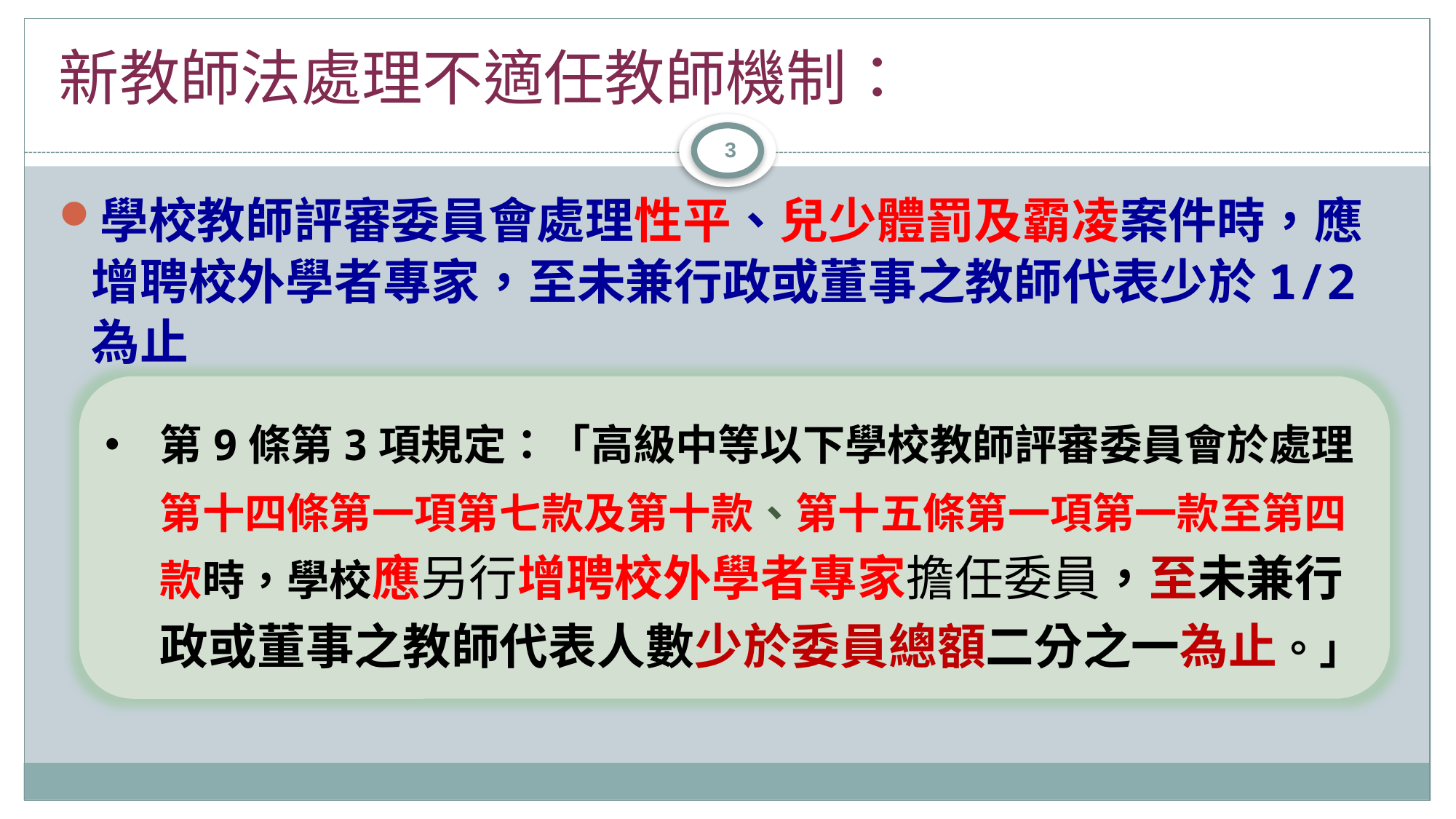

# 新教師法處理不適任教師機制：
3
學校教師評審委員會處理性平、兒少體罰及霸凌案件時，應增聘校外學者專家，至未兼行政或董事之教師代表少於1/2為止
第9條第3項規定：「高級中等以下學校教師評審委員會於處理第十四條第一項第七款及第十款、第十五條第一項第一款至第四款時，學校應另行增聘校外學者專家擔任委員，至未兼行政或董事之教師代表人數少於委員總額二分之一為止。」